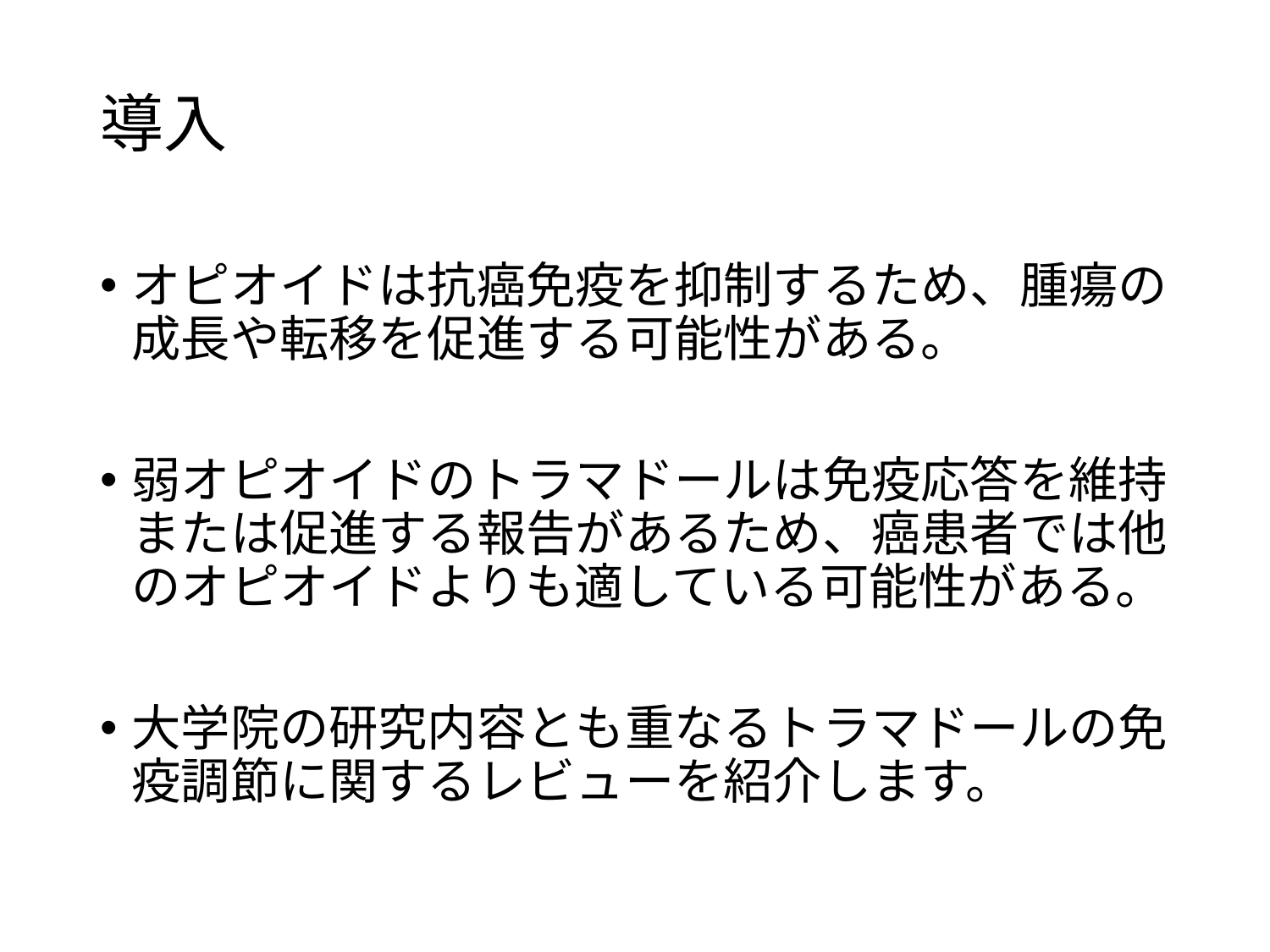

# 導入
オピオイドは抗癌免疫を抑制するため、腫瘍の成長や転移を促進する可能性がある。

弱オピオイドのトラマドールは免疫応答を維持または促進する報告があるため、癌患者では他のオピオイドよりも適している可能性がある。

大学院の研究内容とも重なるトラマドールの免疫調節に関するレビューを紹介します。